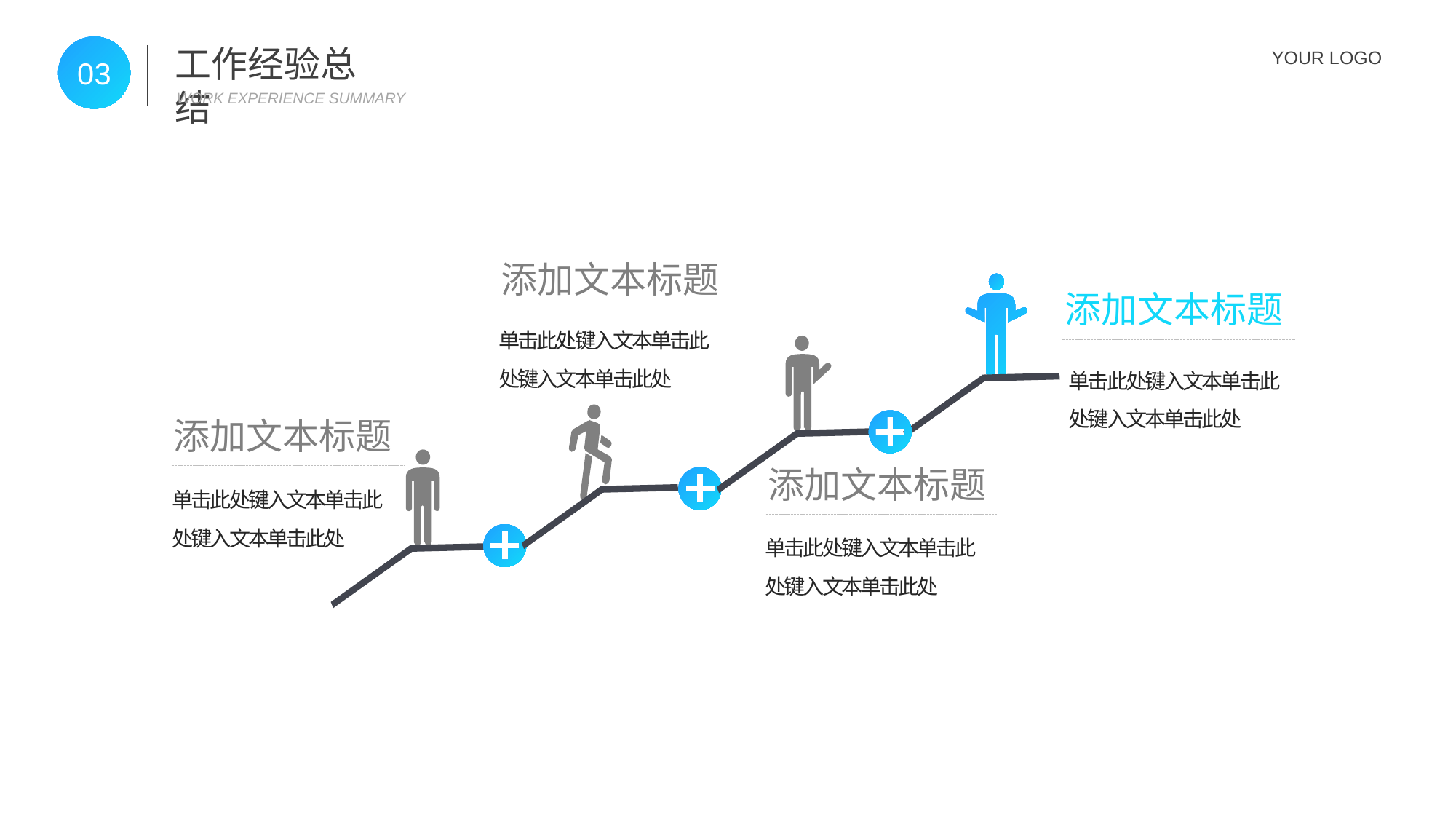

工作经验总结

03
WORK EXPERIENCE SUMMARY
YOUR LOGO
添加文本标题
单击此处键入文本单击此处键入文本单击此处

添加文本标题
单击此处键入文本单击此处键入文本单击此处

添加文本标题
单击此处键入文本单击此处键入文本单击此处
添加文本标题

单击此处键入文本单击此处键入文本单击此处